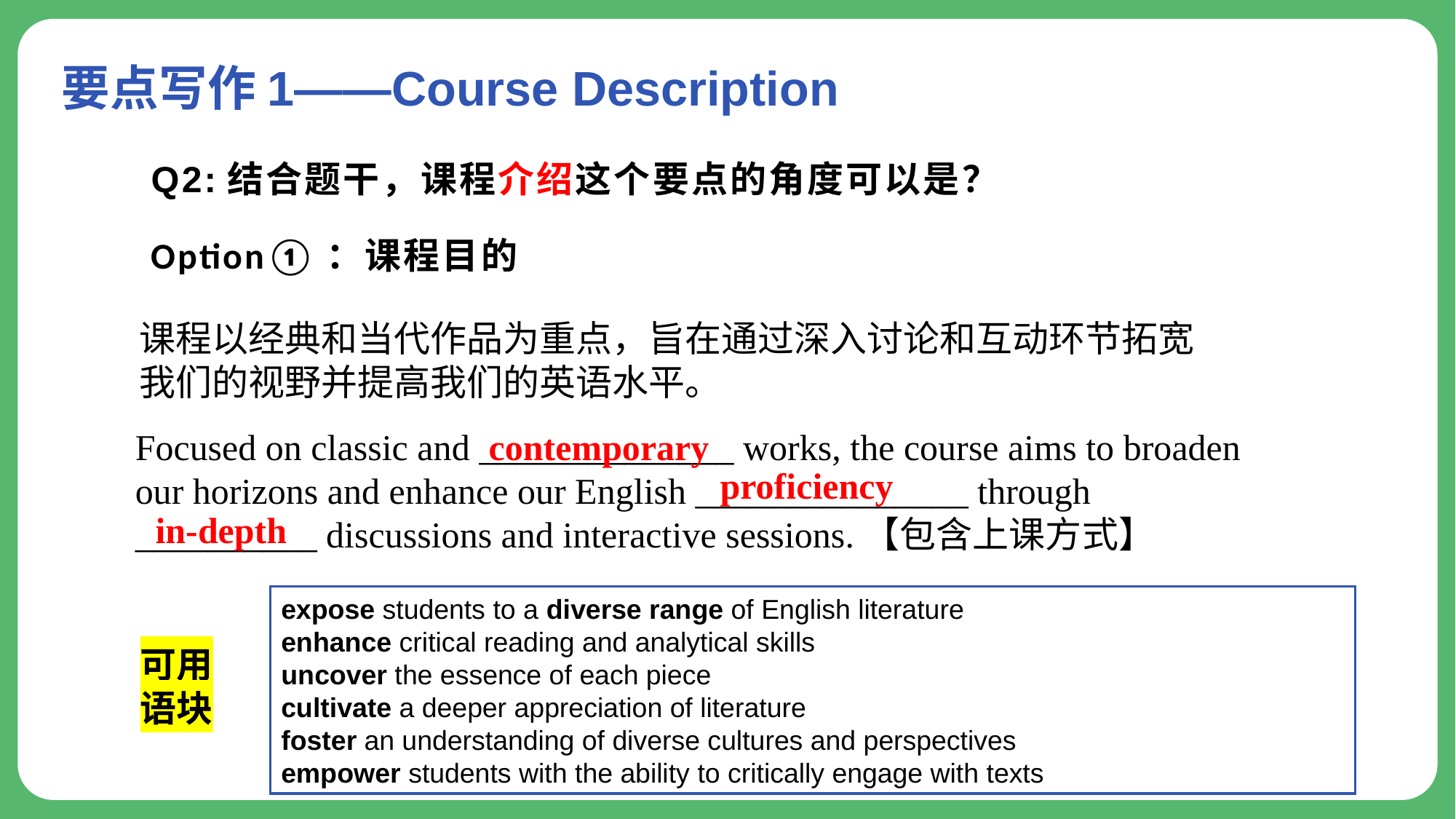

# 要点写作1——Course Description
Q2:结合题干，课程介绍这个要点的角度可以是？

Option①：课程目的
课程以经典和当代作品为重点，旨在通过深入讨论和互动环节拓宽我们的视野并提高我们的英语水平。
Focused on classic and ______________ works, the course aims to broaden our horizons and enhance our English _______________ through __________ discussions and interactive sessions.【包含上课方式】
contemporary
proficiency
in-depth
expose students to a diverse range of English literature
enhance critical reading and analytical skills
uncover the essence of each piece
cultivate a deeper appreciation of literature
foster an understanding of diverse cultures and perspectives
empower students with the ability to critically engage with texts
可用
语块